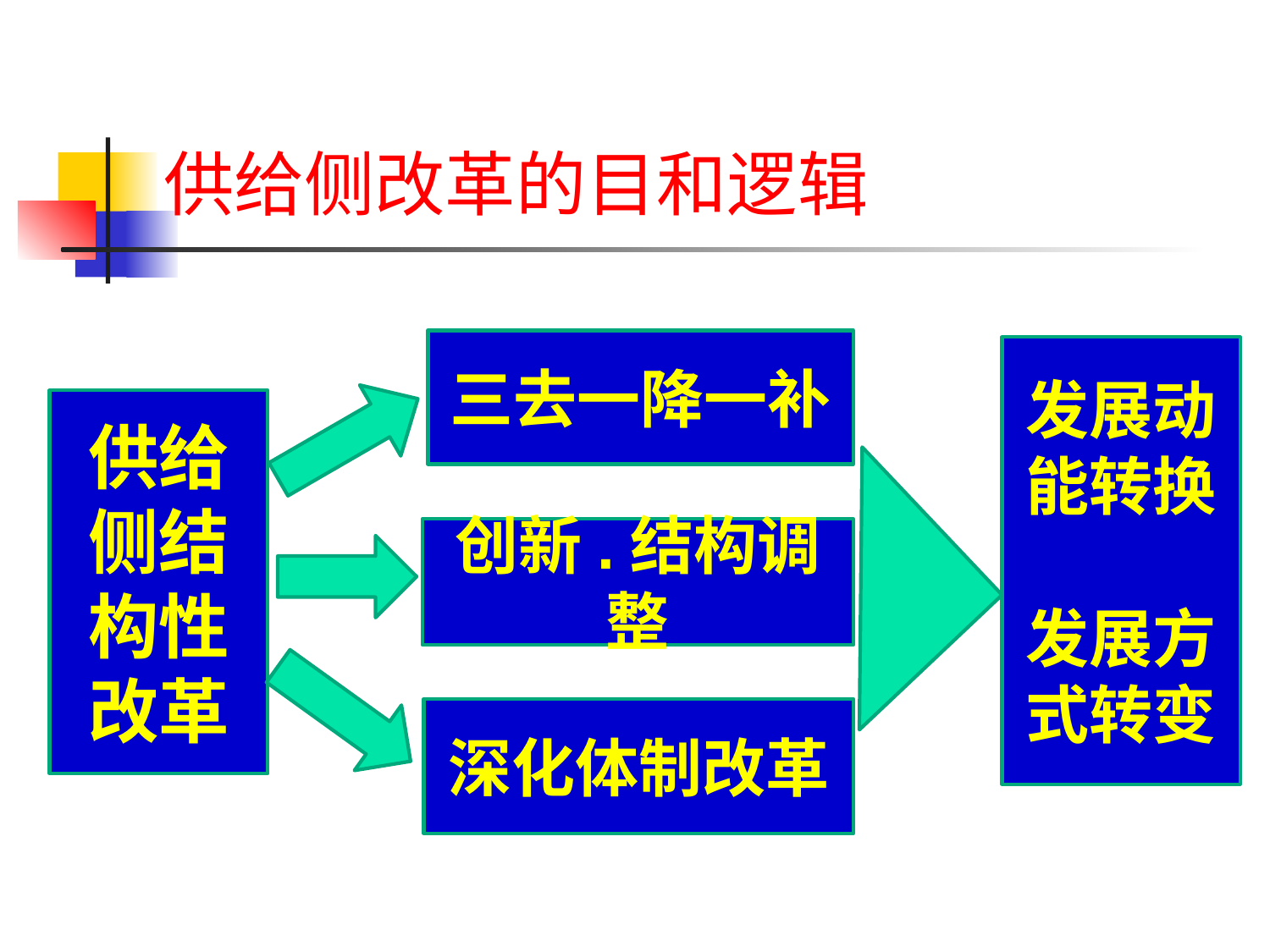

供给侧改革的目和逻辑
三去一降一补
发展动能转换

发展方式转变
供给侧结构性改革

创新.结构调整

深化体制改革